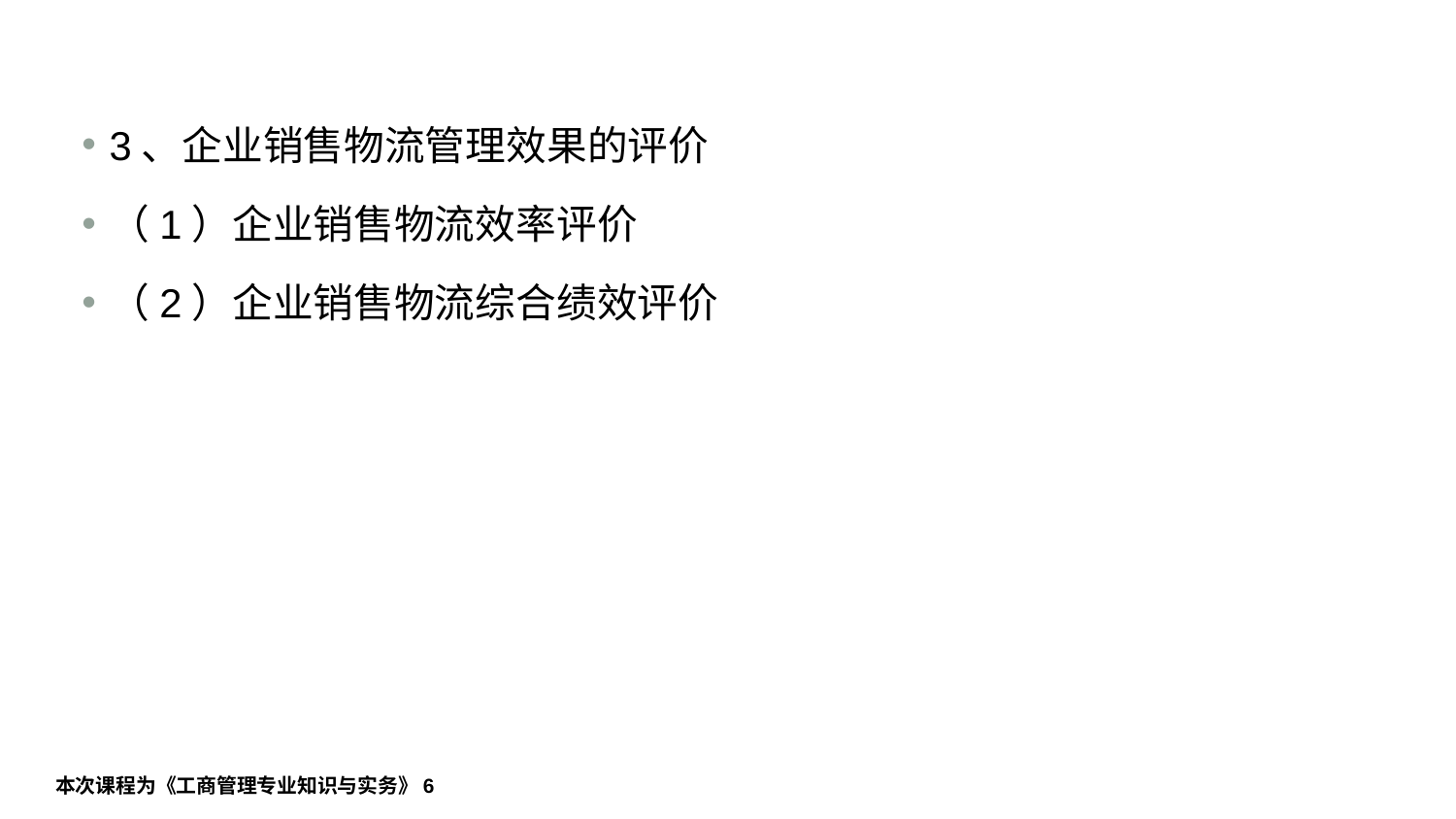

#
3、企业销售物流管理效果的评价
（1）企业销售物流效率评价
（2）企业销售物流综合绩效评价